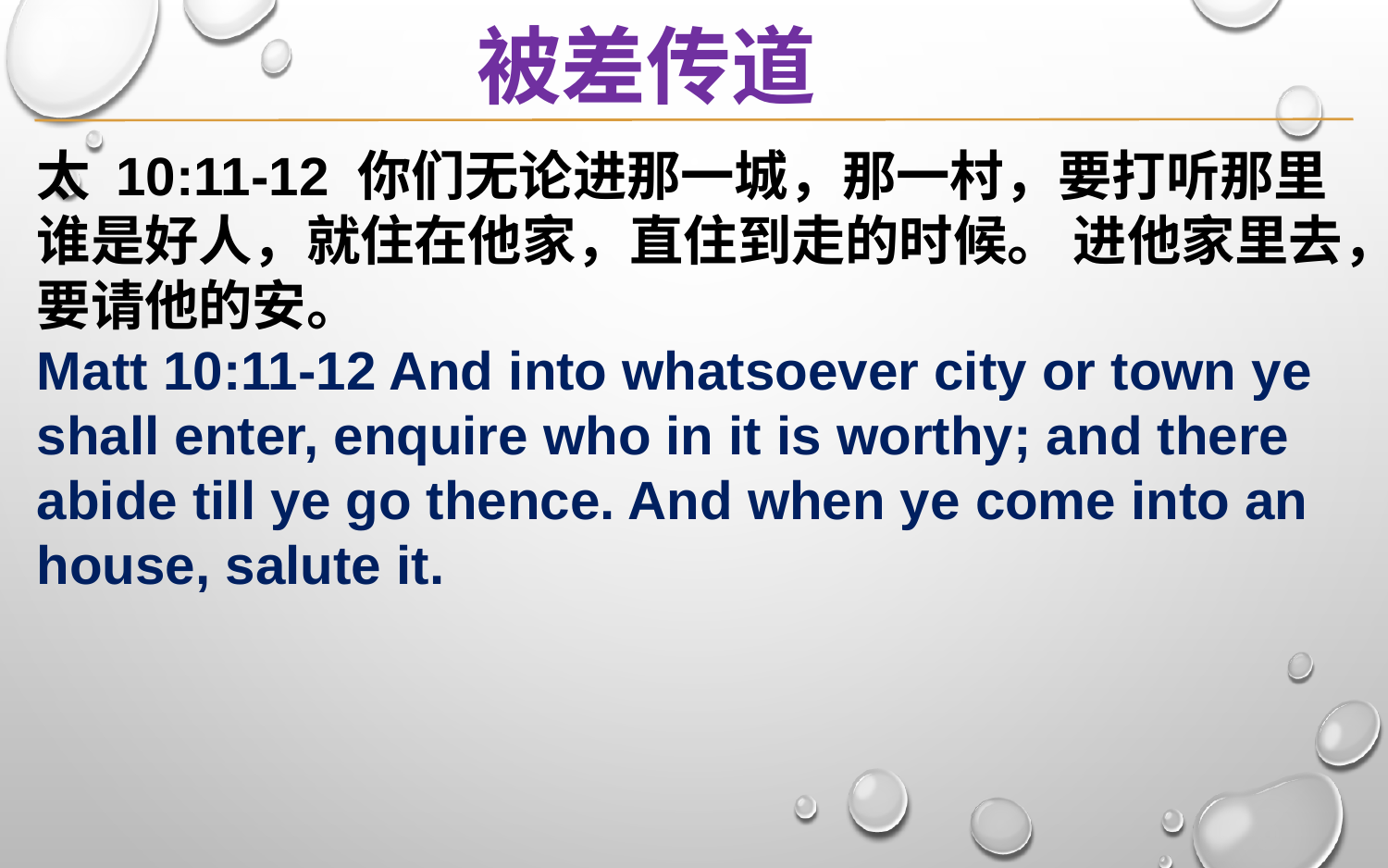

被差传道
太 10:11-12 你们无论进那一城，那一村，要打听那里谁是好人，就住在他家，直住到走的时候。 进他家里去，要请他的安。
Matt 10:11-12 And into whatsoever city or town ye shall enter, enquire who in it is worthy; and there abide till ye go thence. And when ye come into an house, salute it.